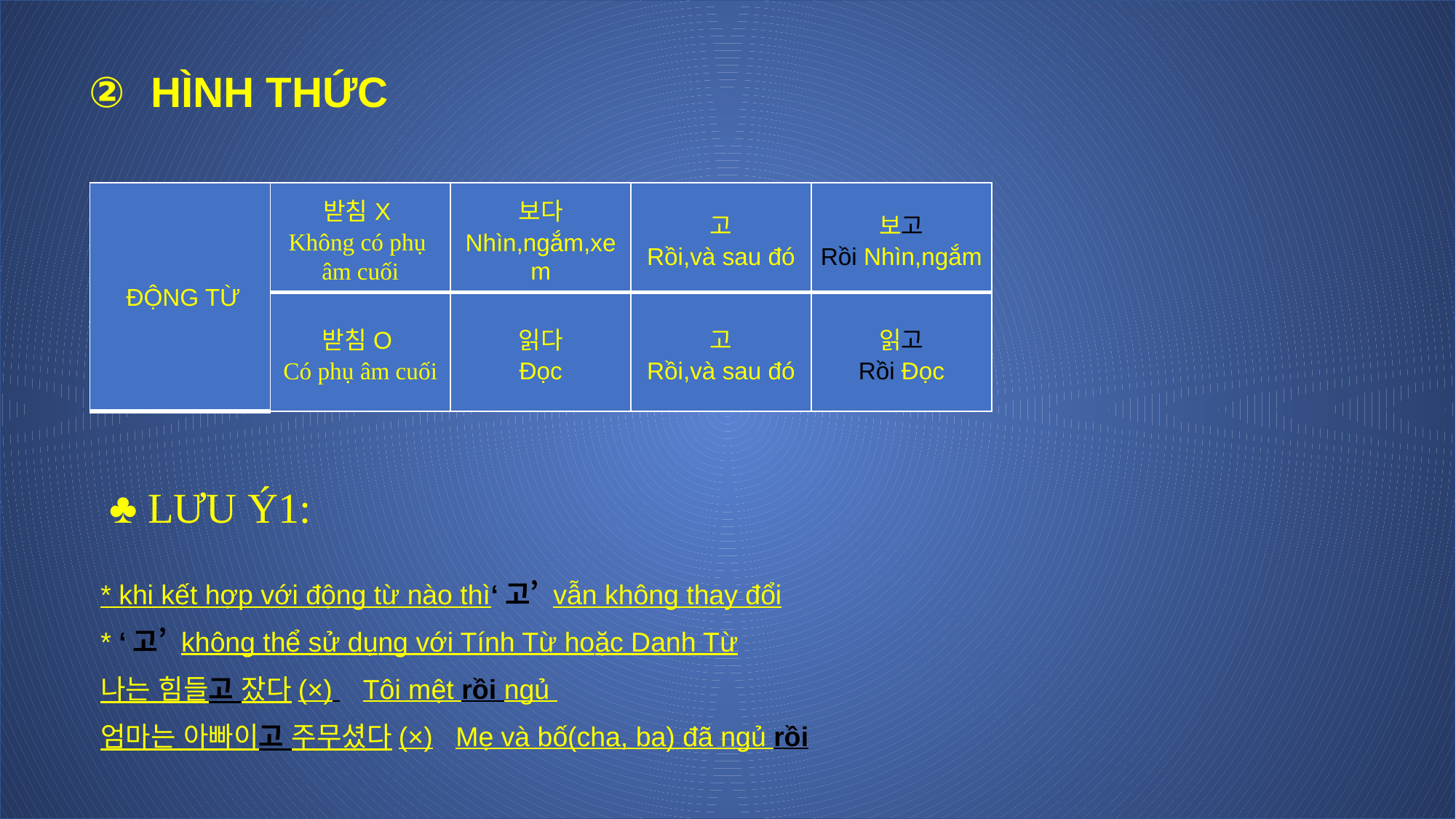

HÌNH THỨC

| ĐỘNG TỪ | 받침X Không có phụ âm cuối | 보다 Nhìn,ngắm,xem | 고 Rồi,và sau đó | 보고 Rồi Nhìn,ngắm |
| --- | --- | --- | --- | --- |
|  | 받침O Có phụ âm cuối | 읽다 Đọc | 고 Rồi,và sau đó | 읽고 Rồi Đọc |
♣ LƯU Ý1:
* khi kết hợp với động từ nào thì‘고’ vẫn không thay đổi
* ‘고’ không thể sử dụng với Tính Từ hoặc Danh Từ
나는 힘들고 잤다(×)    Tôi mệt rồi ngủ
엄마는 아빠이고 주무셨다(×)   Mẹ và bố(cha, ba) đã ngủ rồi